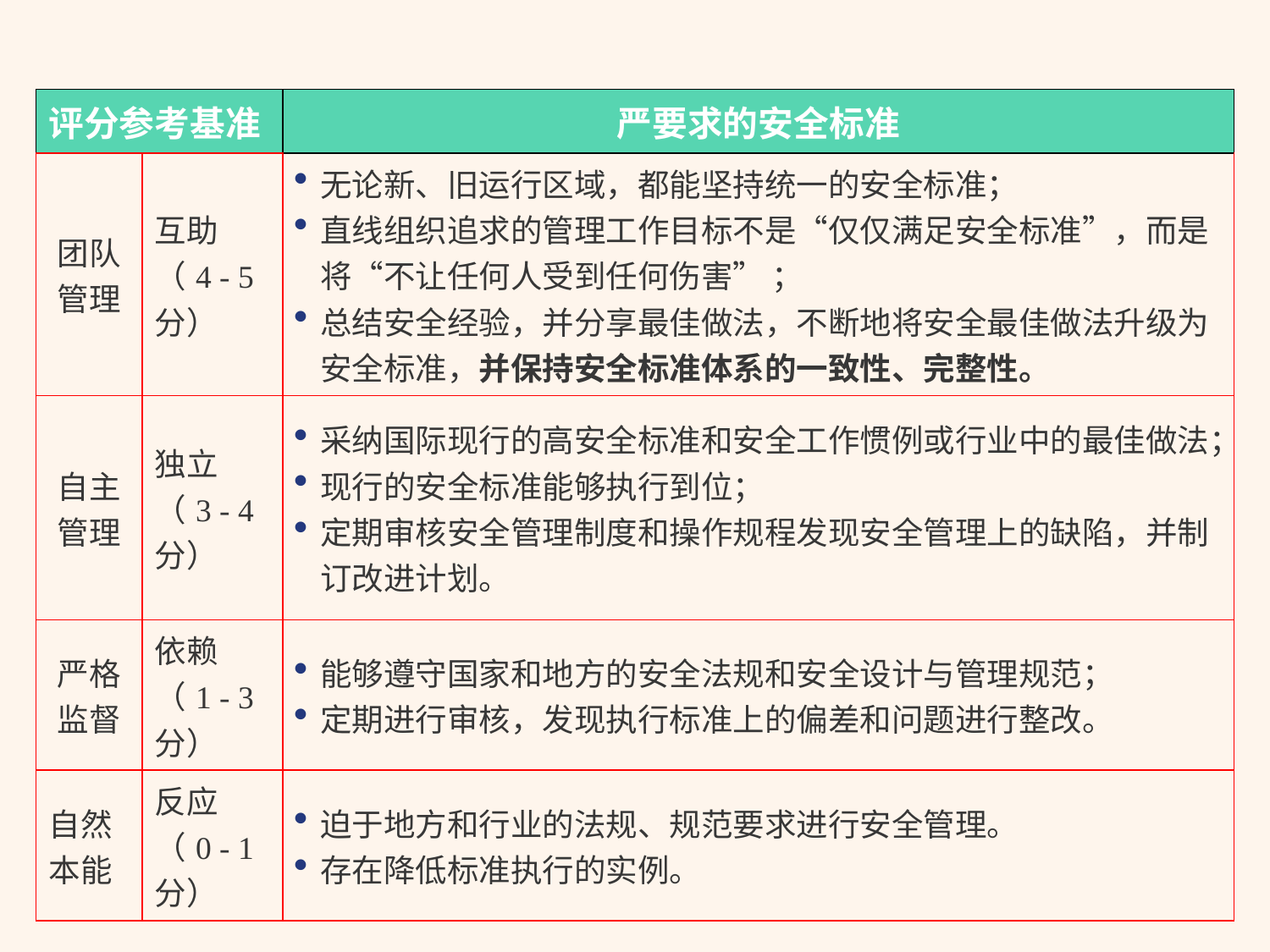

| 评分参考基准 |  | 严要求的安全标准 |
| --- | --- | --- |
| 团队管理 | 互助（4 - 5分） | 无论新、旧运行区域，都能坚持统一的安全标准； 直线组织追求的管理工作目标不是“仅仅满足安全标准”，而是将“不让任何人受到任何伤害” ； 总结安全经验，并分享最佳做法，不断地将安全最佳做法升级为安全标准，并保持安全标准体系的一致性、完整性。 |
| 自主管理 | 独立（3 - 4分） | 采纳国际现行的高安全标准和安全工作惯例或行业中的最佳做法； 现行的安全标准能够执行到位； 定期审核安全管理制度和操作规程发现安全管理上的缺陷，并制订改进计划。 |
| 严格监督 | 依赖（1 - 3分） | 能够遵守国家和地方的安全法规和安全设计与管理规范； 定期进行审核，发现执行标准上的偏差和问题进行整改。 |
| 自然本能 | 反应（0 - 1分） | 迫于地方和行业的法规、规范要求进行安全管理。 存在降低标准执行的实例。 |